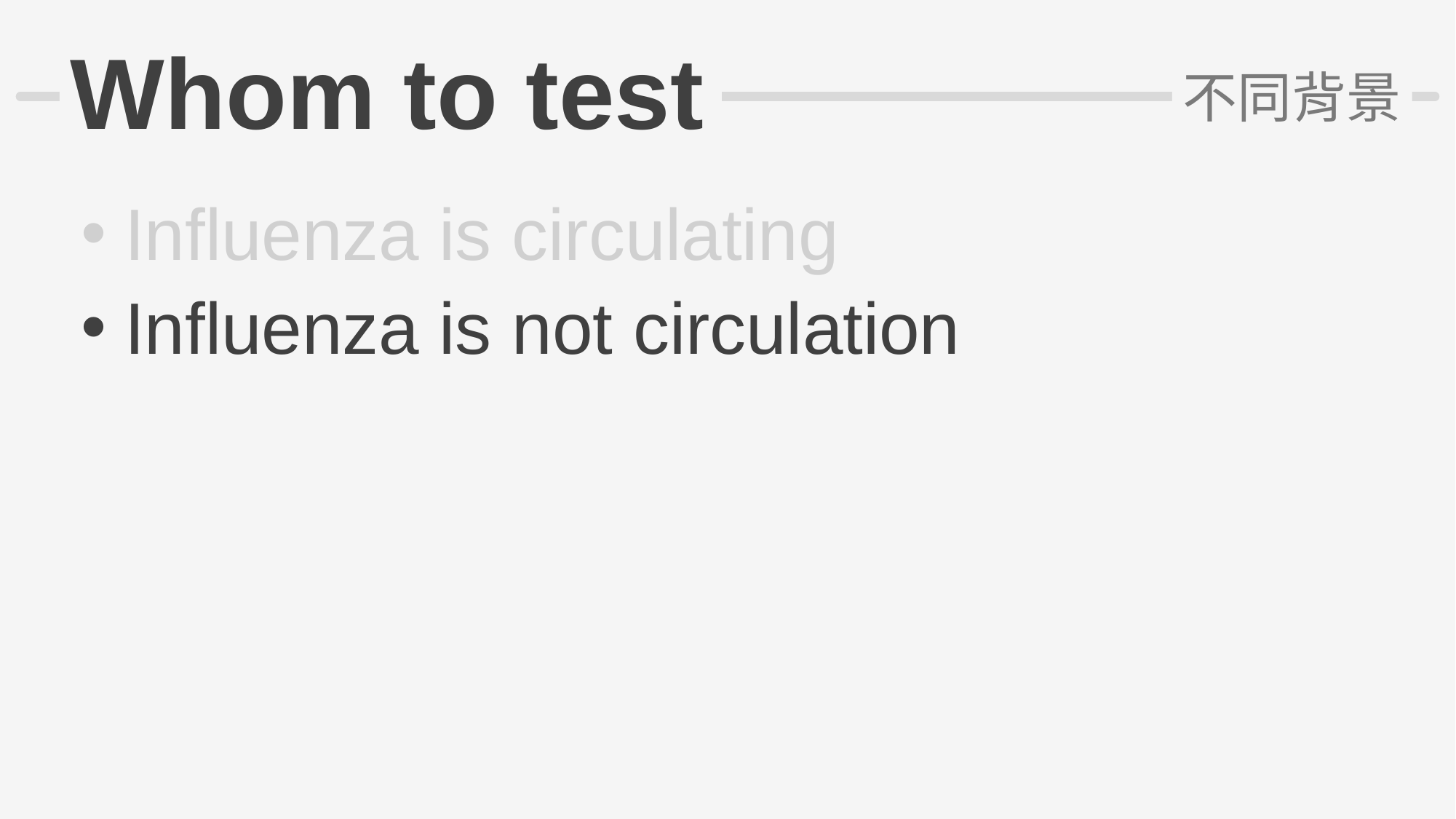

# Whom to test
不同背景

Influenza is circulating
Influenza is not circulation